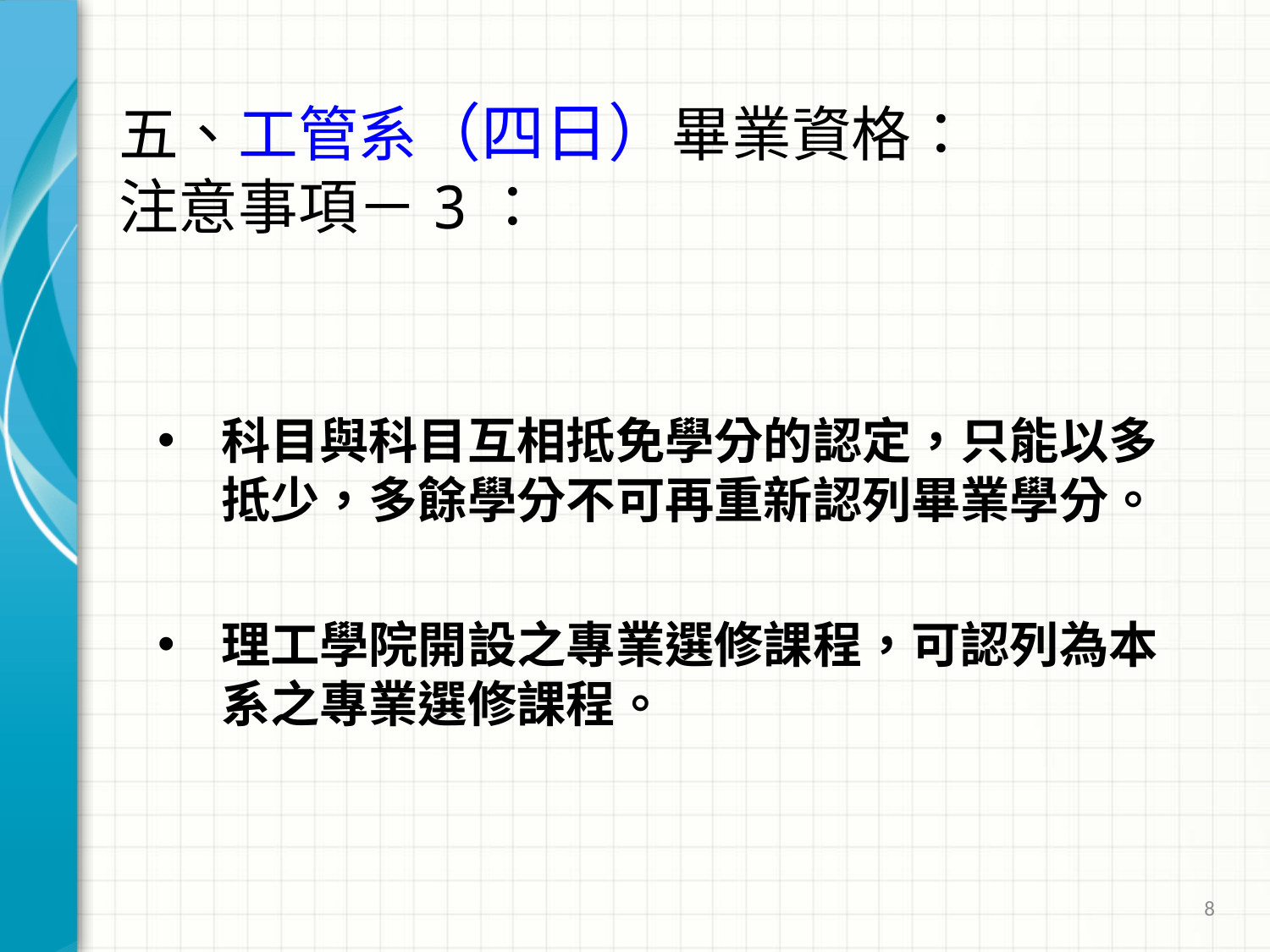

# 五、工管系（四日）畢業資格： 注意事項－3：
科目與科目互相抵免學分的認定，只能以多抵少，多餘學分不可再重新認列畢業學分。

理工學院開設之專業選修課程，可認列為本系之專業選修課程。
8